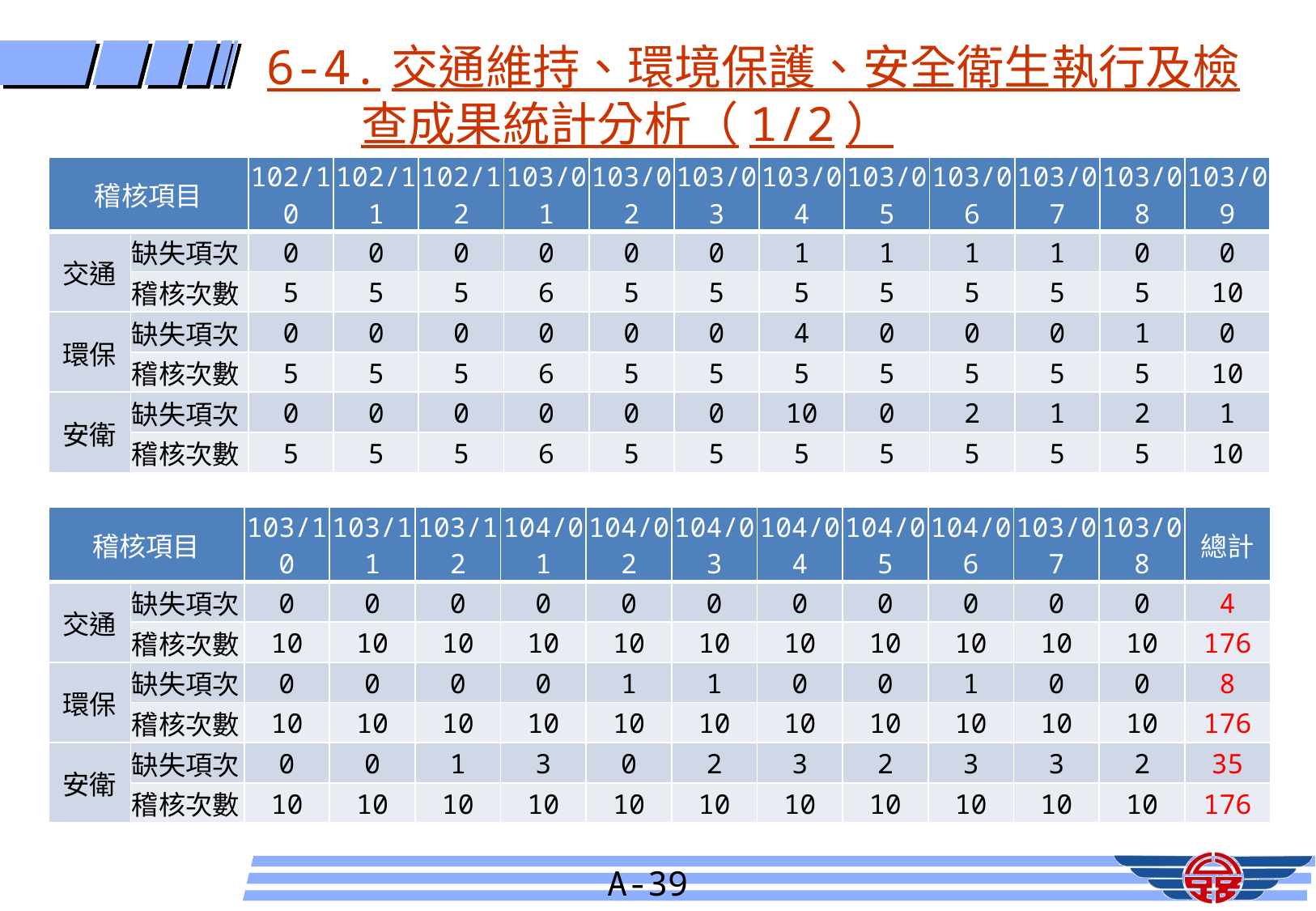

6-4.交通維持、環境保護、安全衛生執行及檢查成果統計分析（1/2）
| 稽核項目 |  | 102/10 | 102/11 | 102/12 | 103/01 | 103/02 | 103/03 | 103/04 | 103/05 | 103/06 | 103/07 | 103/08 | 103/09 |
| --- | --- | --- | --- | --- | --- | --- | --- | --- | --- | --- | --- | --- | --- |
| 交通 | 缺失項次 | 0 | 0 | 0 | 0 | 0 | 0 | 1 | 1 | 1 | 1 | 0 | 0 |
|  | 稽核次數 | 5 | 5 | 5 | 6 | 5 | 5 | 5 | 5 | 5 | 5 | 5 | 10 |
| 環保 | 缺失項次 | 0 | 0 | 0 | 0 | 0 | 0 | 4 | 0 | 0 | 0 | 1 | 0 |
|  | 稽核次數 | 5 | 5 | 5 | 6 | 5 | 5 | 5 | 5 | 5 | 5 | 5 | 10 |
| 安衛 | 缺失項次 | 0 | 0 | 0 | 0 | 0 | 0 | 10 | 0 | 2 | 1 | 2 | 1 |
|  | 稽核次數 | 5 | 5 | 5 | 6 | 5 | 5 | 5 | 5 | 5 | 5 | 5 | 10 |
| 稽核項目 |  | 103/10 | 103/11 | 103/12 | 104/01 | 104/02 | 104/03 | 104/04 | 104/05 | 104/06 | 103/07 | 103/08 | 總計 |
| --- | --- | --- | --- | --- | --- | --- | --- | --- | --- | --- | --- | --- | --- |
| 交通 | 缺失項次 | 0 | 0 | 0 | 0 | 0 | 0 | 0 | 0 | 0 | 0 | 0 | 4 |
|  | 稽核次數 | 10 | 10 | 10 | 10 | 10 | 10 | 10 | 10 | 10 | 10 | 10 | 176 |
| 環保 | 缺失項次 | 0 | 0 | 0 | 0 | 1 | 1 | 0 | 0 | 1 | 0 | 0 | 8 |
|  | 稽核次數 | 10 | 10 | 10 | 10 | 10 | 10 | 10 | 10 | 10 | 10 | 10 | 176 |
| 安衛 | 缺失項次 | 0 | 0 | 1 | 3 | 0 | 2 | 3 | 2 | 3 | 3 | 2 | 35 |
|  | 稽核次數 | 10 | 10 | 10 | 10 | 10 | 10 | 10 | 10 | 10 | 10 | 10 | 176 |